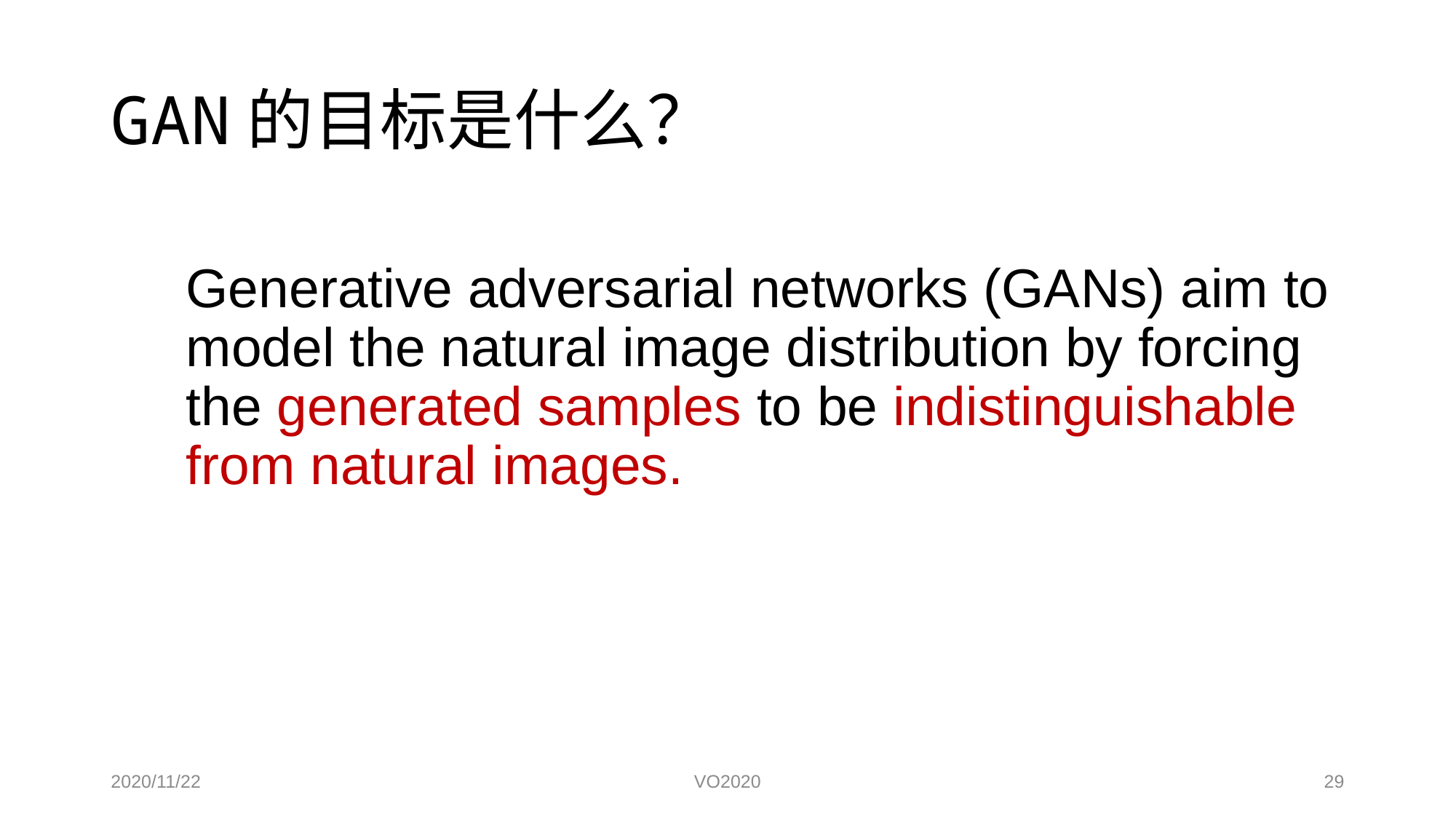

# GAN的目标是什么？
Generative adversarial networks (GANs) aim to model the natural image distribution by forcing the generated samples to be indistinguishable from natural images.
2020/11/22
VO2020
29